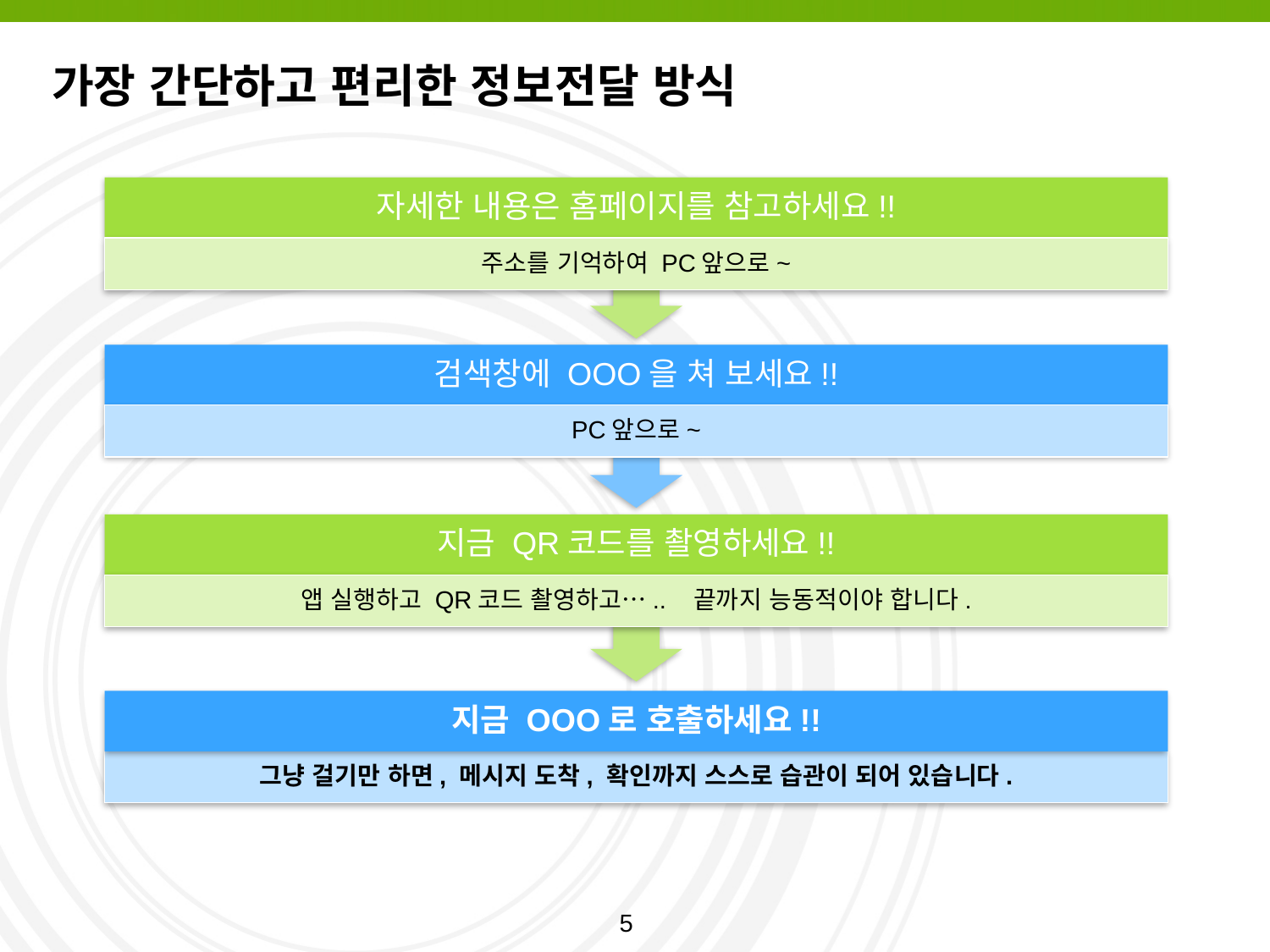

가장 간단하고 편리한 정보전달 방식
자세한 내용은 홈페이지를 참고하세요!!

주소를 기억하여 PC앞으로~

검색창에 OOO을 쳐 보세요!!

PC앞으로~

지금 QR코드를 촬영하세요!!

앱 실행하고 QR코드 촬영하고…..   끝까지 능동적이야 합니다.

지금 OOO로 호출하세요!!

그냥 걸기만 하면, 메시지 도착, 확인까지 스스로 습관이 되어 있습니다.
5